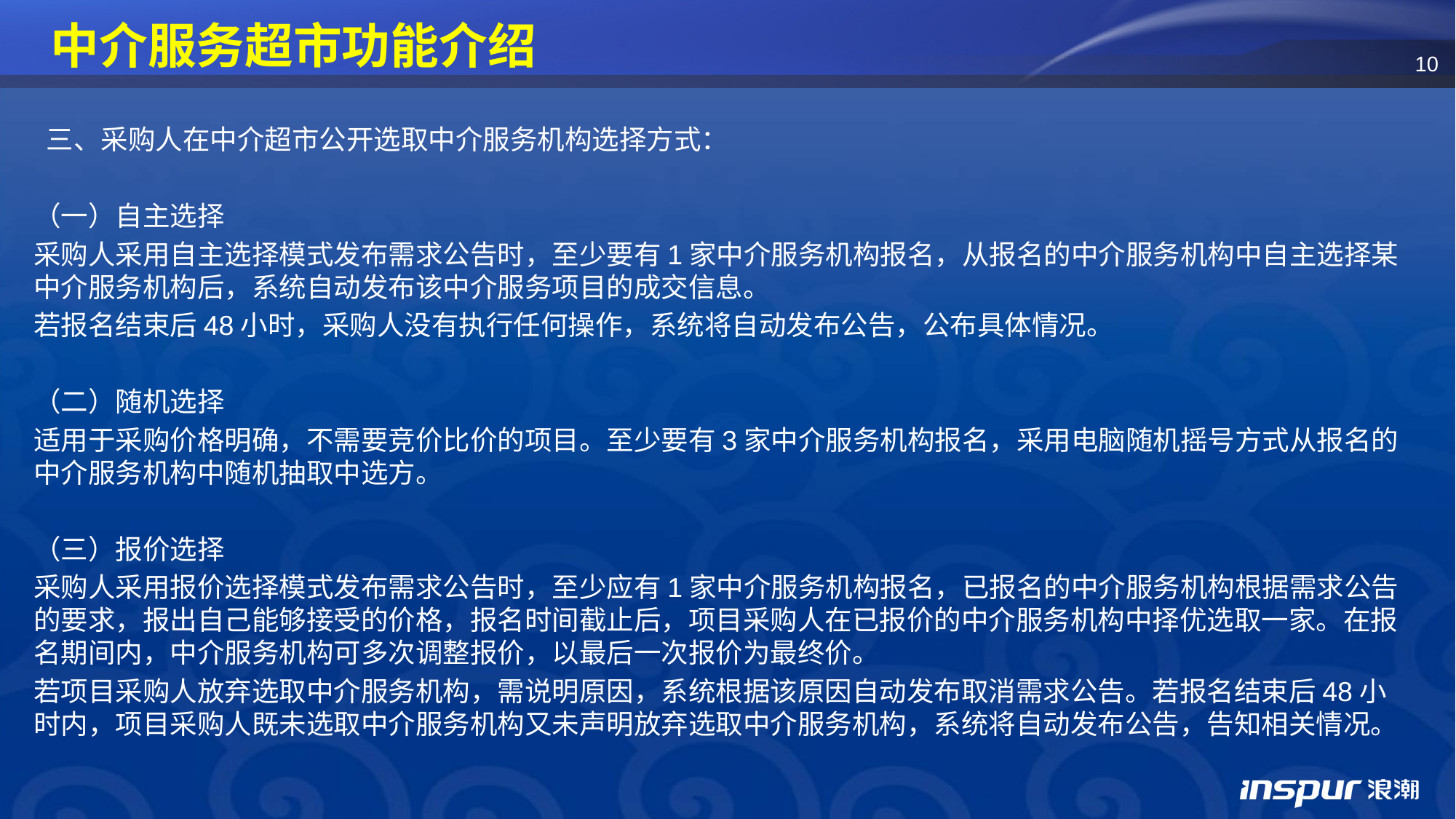

# 中介服务超市功能介绍
 三、采购人在中介超市公开选取中介服务机构选择方式：

（一）自主选择
采购人采用自主选择模式发布需求公告时，至少要有1家中介服务机构报名，从报名的中介服务机构中自主选择某中介服务机构后，系统自动发布该中介服务项目的成交信息。
若报名结束后48小时，采购人没有执行任何操作，系统将自动发布公告，公布具体情况。

（二）随机选择
适用于采购价格明确，不需要竞价比价的项目。至少要有3家中介服务机构报名，采用电脑随机摇号方式从报名的中介服务机构中随机抽取中选方。

（三）报价选择
采购人采用报价选择模式发布需求公告时，至少应有1家中介服务机构报名，已报名的中介服务机构根据需求公告的要求，报出自己能够接受的价格，报名时间截止后，项目采购人在已报价的中介服务机构中择优选取一家。在报名期间内，中介服务机构可多次调整报价，以最后一次报价为最终价。
若项目采购人放弃选取中介服务机构，需说明原因，系统根据该原因自动发布取消需求公告。若报名结束后48小时内，项目采购人既未选取中介服务机构又未声明放弃选取中介服务机构，系统将自动发布公告，告知相关情况。